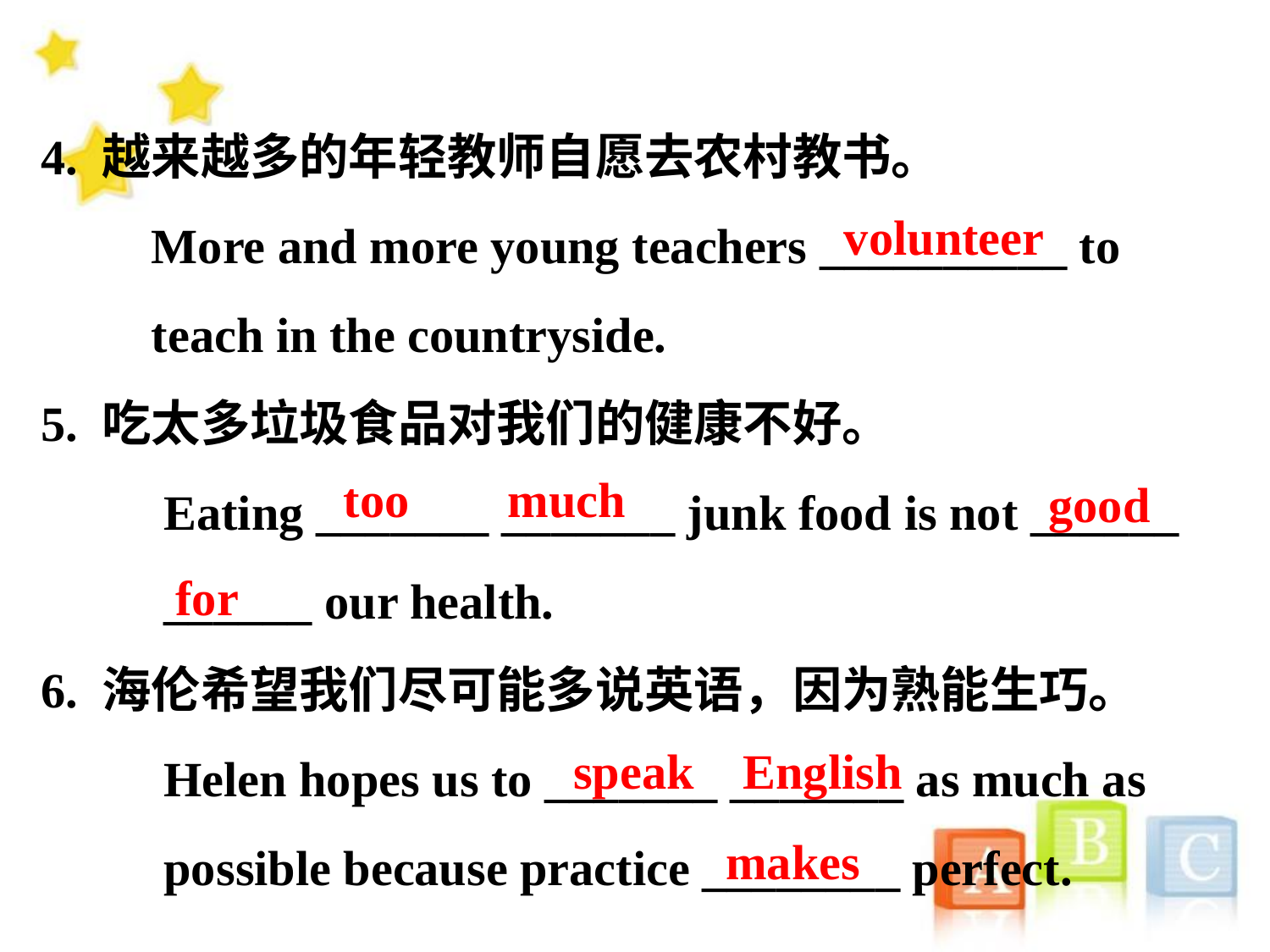

4. 越来越多的年轻教师自愿去农村教书。
         More and more young teachers __________ to
         teach in the countryside.
5. 吃太多垃圾食品对我们的健康不好。
          Eating _______ _______ junk food is not ______
          ______ our health.
6. 海伦希望我们尽可能多说英语，因为熟能生巧。
          Helen hopes us to _______ _______ as much as
          possible because practice ________ perfect.
volunteer
too        much
good
for
speak    English
makes